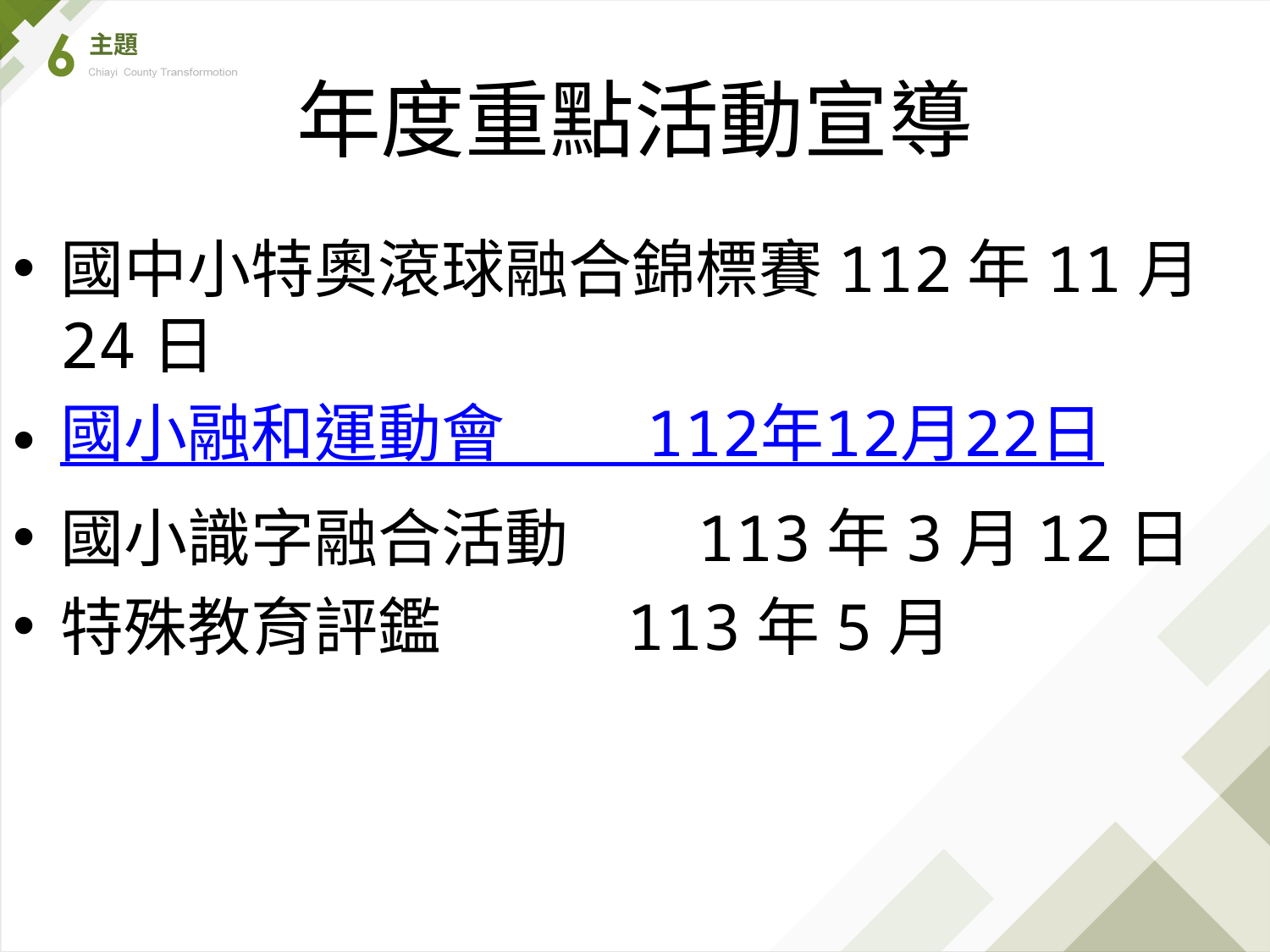

主題
# 年度重點活動宣導
國中小特奧滾球融合錦標賽112年11月24日
國小融和運動會          112年12月22日
國小識字融合活動        113年3月12日
特殊教育評鑑            113年5月